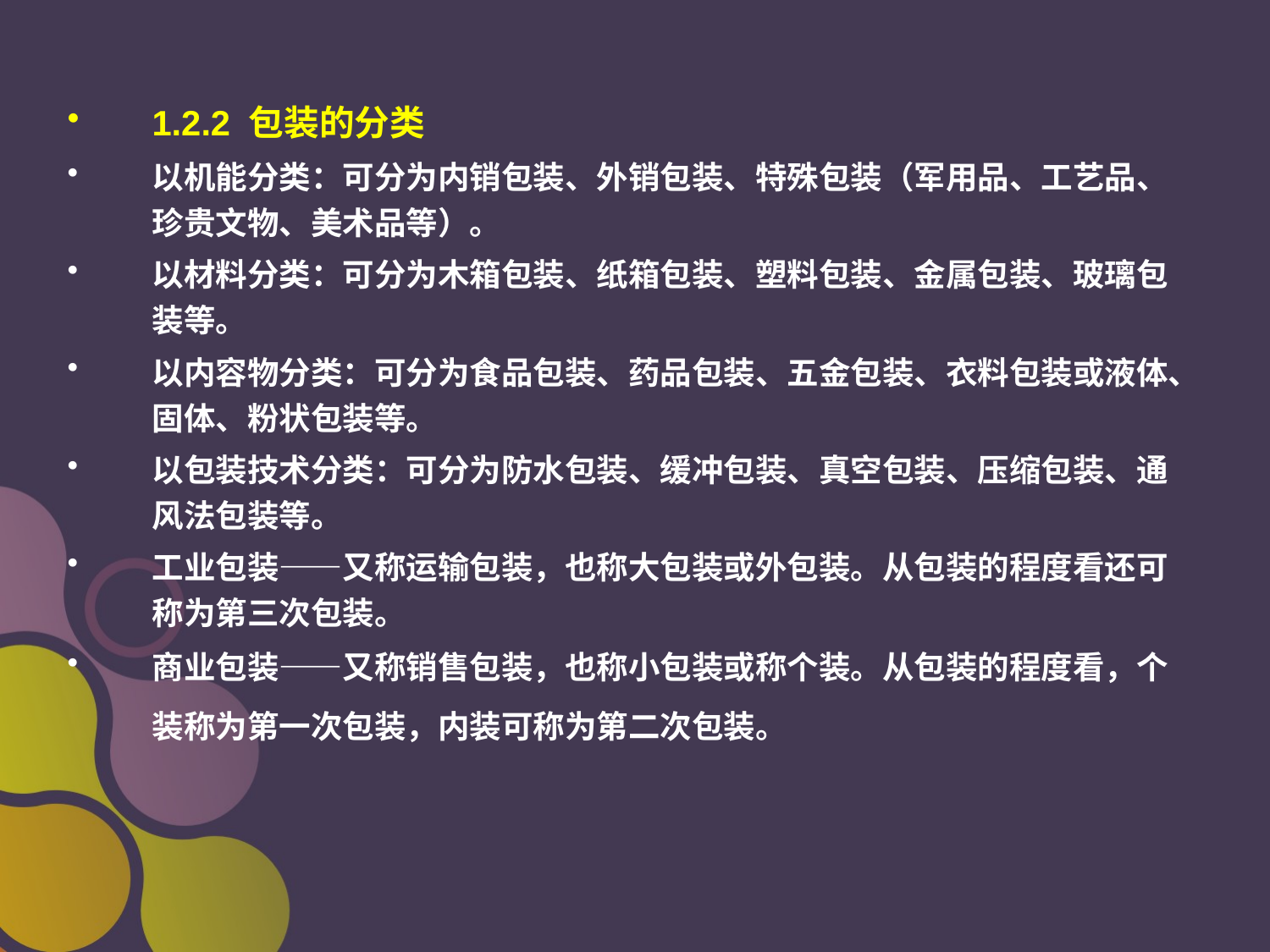

1.2.2 包装的分类
以机能分类：可分为内销包装、外销包装、特殊包装（军用品、工艺品、珍贵文物、美术品等）。
以材料分类：可分为木箱包装、纸箱包装、塑料包装、金属包装、玻璃包装等。
以内容物分类：可分为食品包装、药品包装、五金包装、衣料包装或液体、固体、粉状包装等。
以包装技术分类：可分为防水包装、缓冲包装、真空包装、压缩包装、通风法包装等。
工业包装——又称运输包装，也称大包装或外包装。从包装的程度看还可称为第三次包装。
商业包装——又称销售包装，也称小包装或称个装。从包装的程度看，个装称为第一次包装，内装可称为第二次包装。